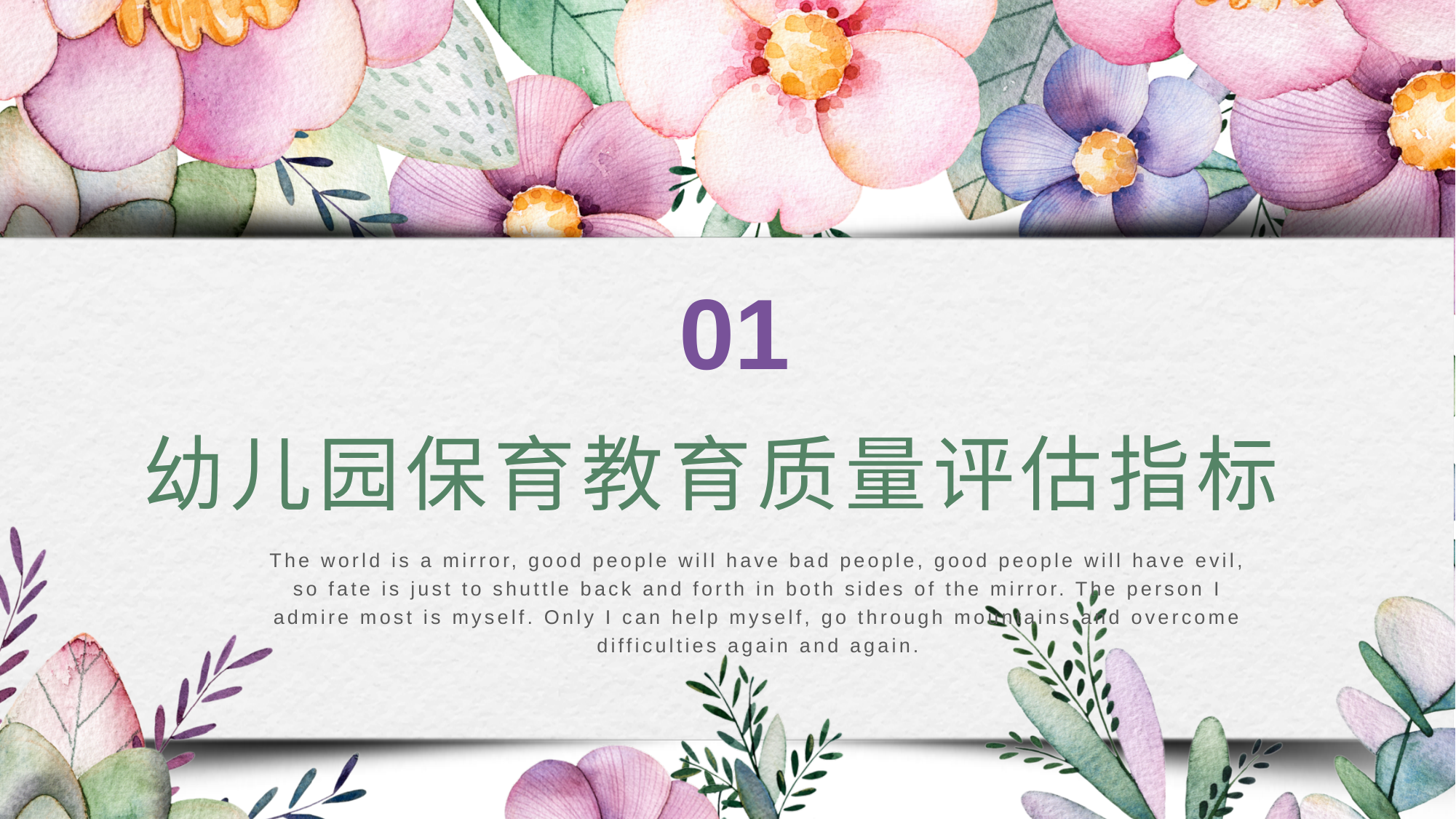

01
幼儿园保育教育质量评估指标
The world is a mirror, good people will have bad people, good people will have evil, so fate is just to shuttle back and forth in both sides of the mirror. The person I admire most is myself. Only I can help myself, go through mountains and overcome difficulties again and again.